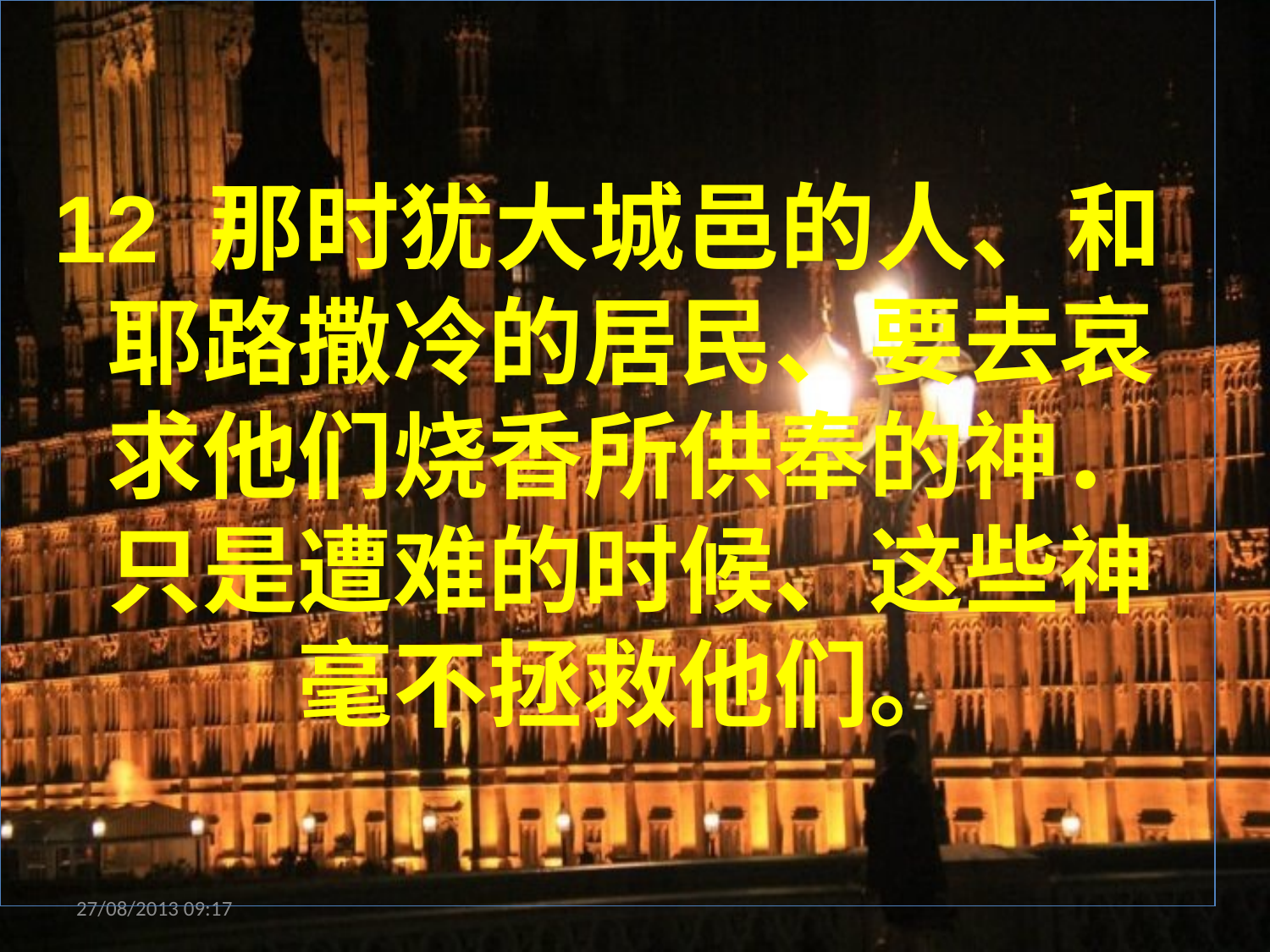

12 那时犹大城邑的人、和耶路撒冷的居民、要去哀求他们烧香所供奉的神．只是遭难的时候、这些神毫不拯救他们。
27/08/2013 09:17